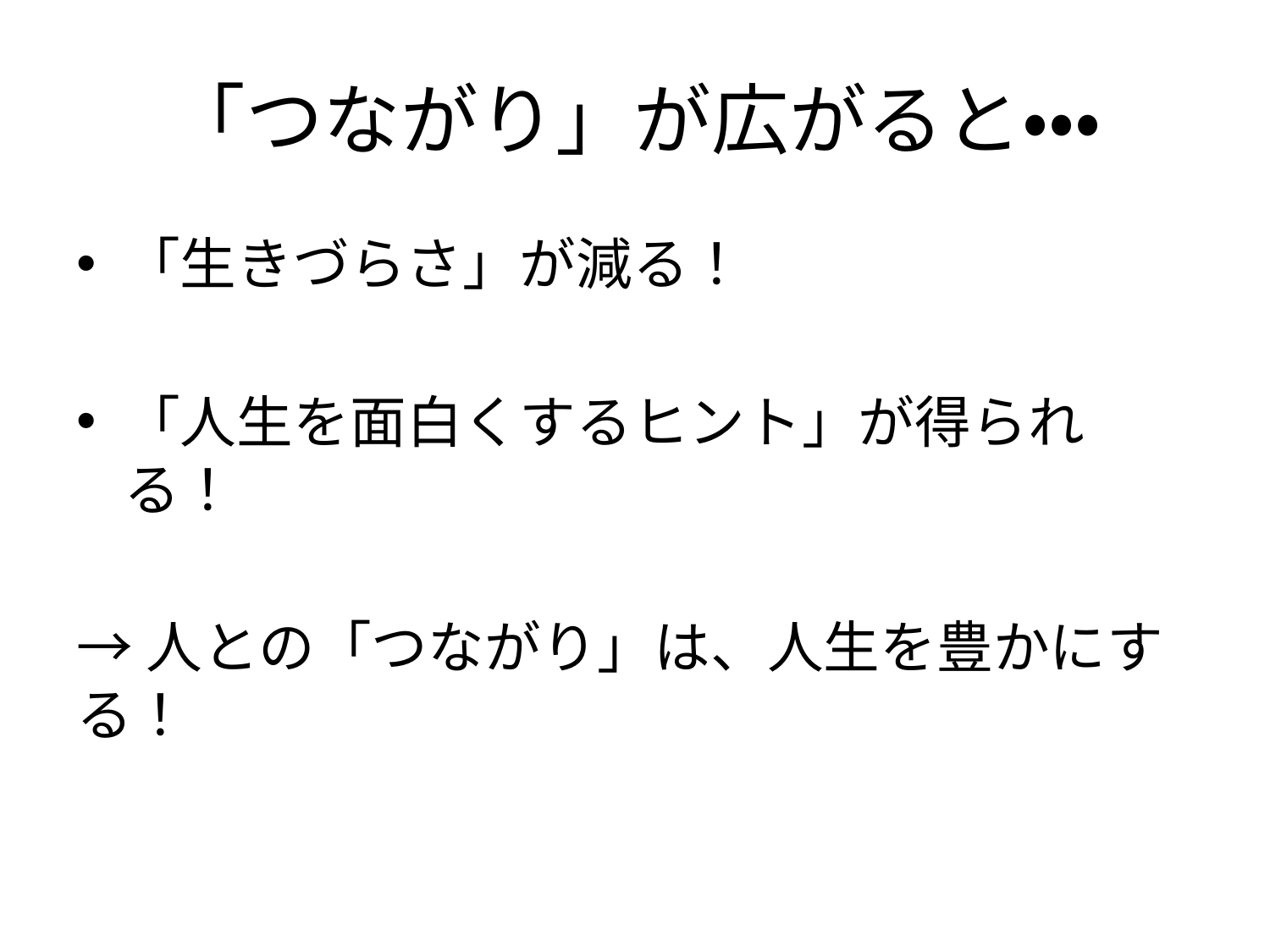

# 「つながり」が広がると・・・
「生きづらさ」が減る！

「人生を面白くするヒント」が得られる！

→人との「つながり」は、人生を豊かにする！